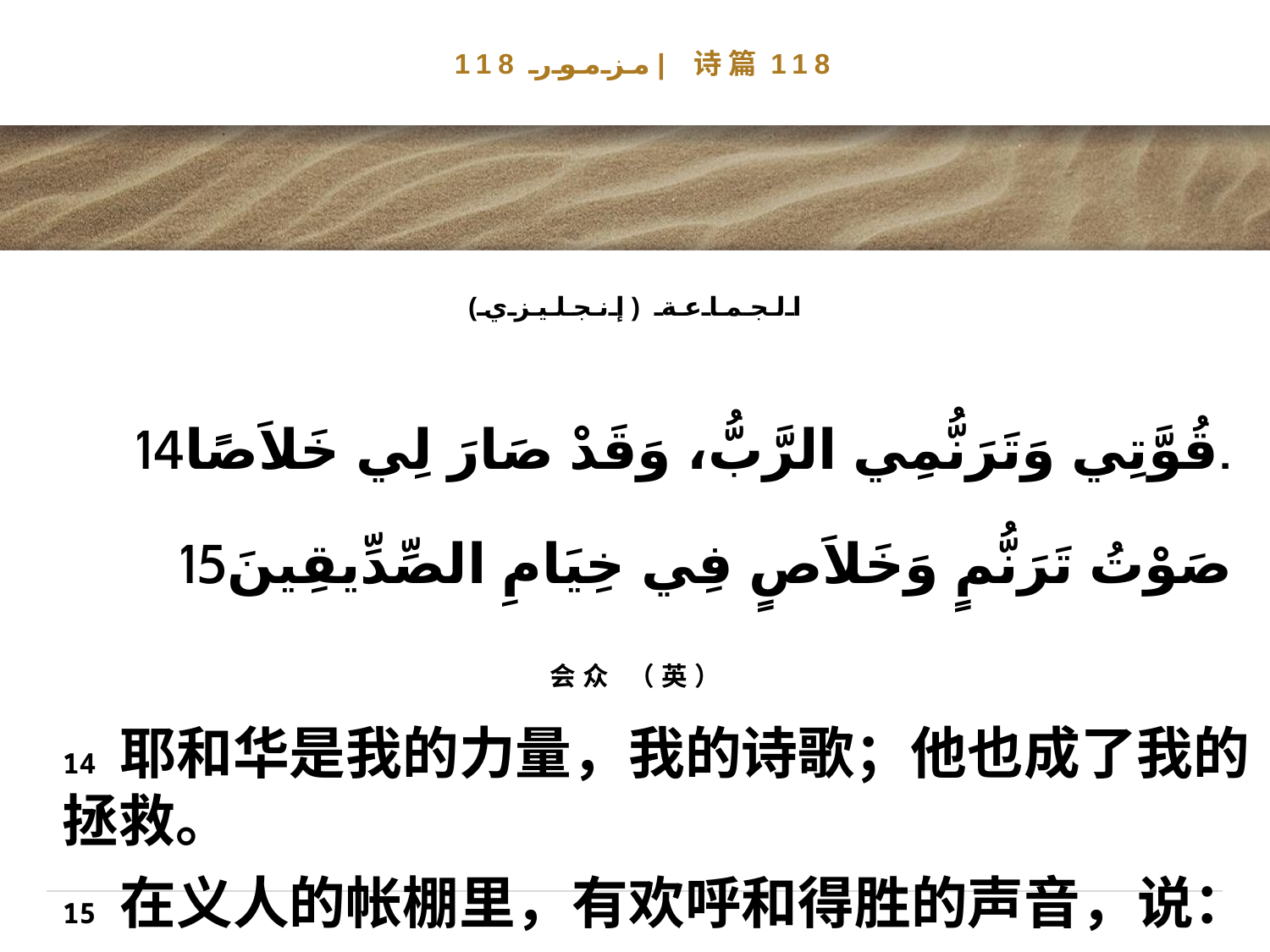

# مزمور 118| 诗篇118
الجماعة (إنجليزي)
14قُوَّتِي وَتَرَنُّمِي الرَّبُّ، وَقَدْ صَارَ لِي خَلاَصًا.
15صَوْتُ تَرَنُّمٍ وَخَلاَصٍ فِي خِيَامِ الصِّدِّيقِينَ
会众 （英）
14 耶和华是我的力量，我的诗歌；他也成了我的拯救。
15 在义人的帐棚里，有欢呼和得胜的声音，说：